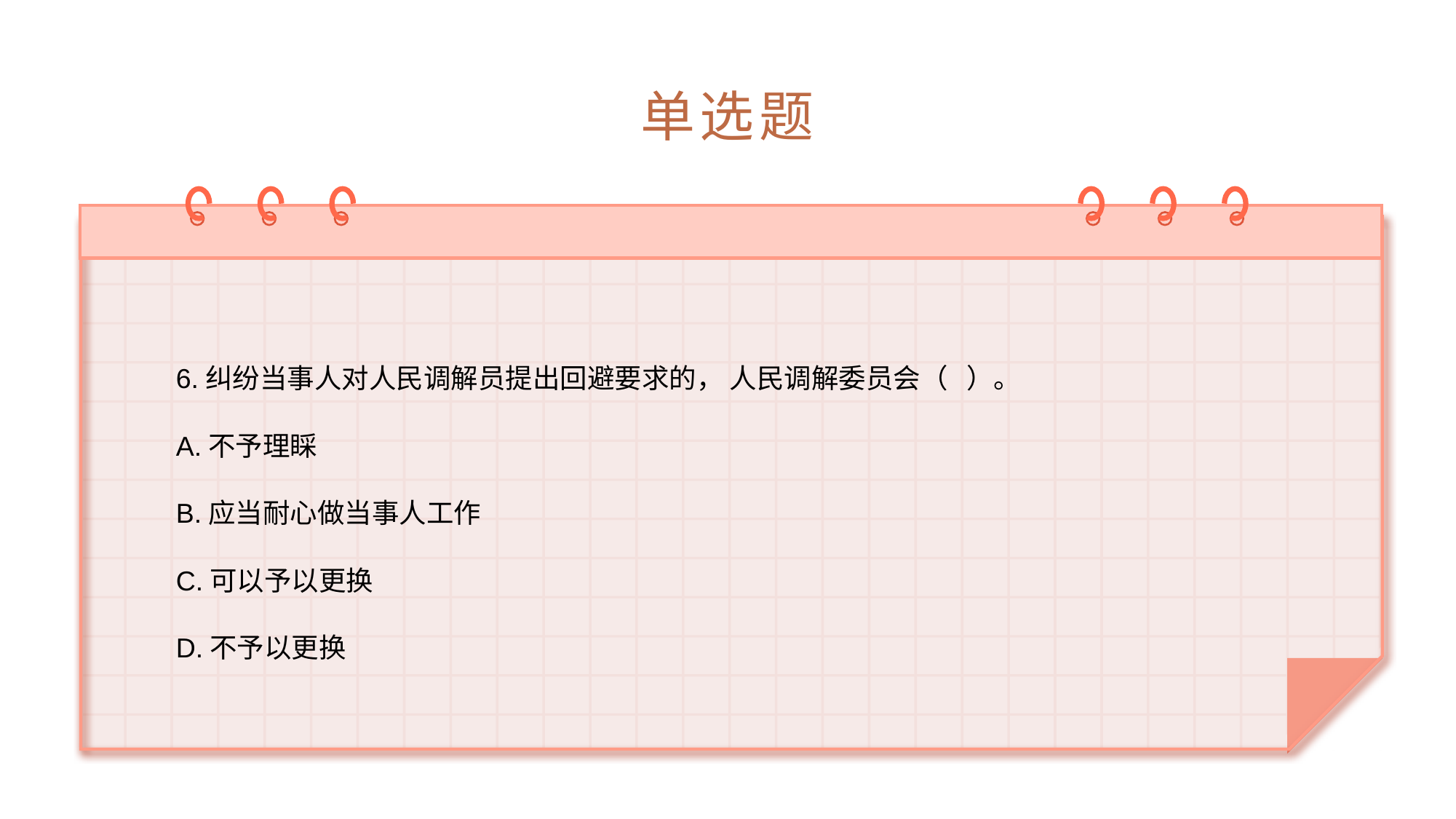

# 单选题

6.纠纷当事人对人民调解员提出回避要求的， 人民调解委员会（   ）。
A.不予理睬
B.应当耐心做当事人工作
C.可以予以更换
D.不予以更换